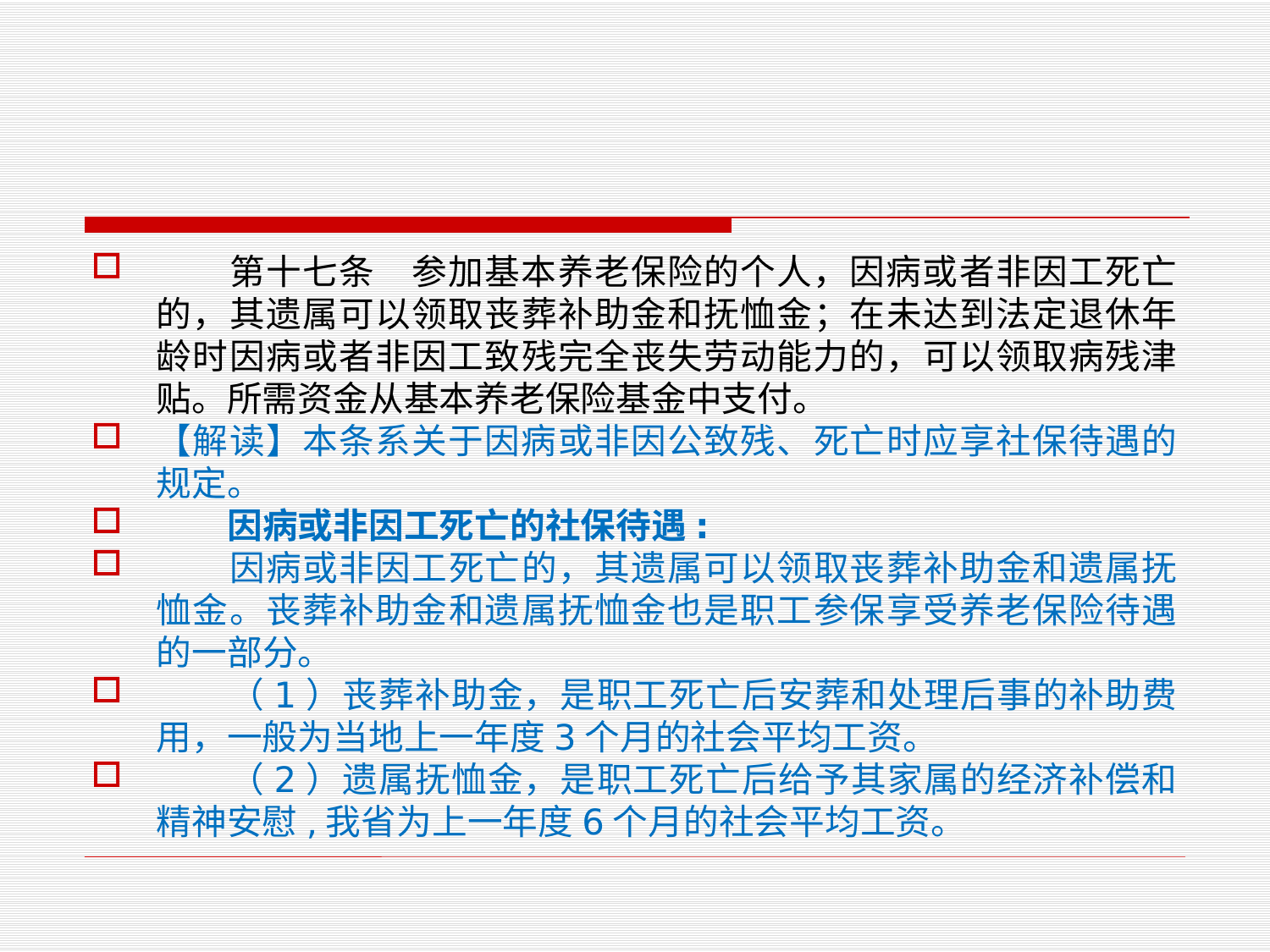

第十七条　参加基本养老保险的个人，因病或者非因工死亡的，其遗属可以领取丧葬补助金和抚恤金；在未达到法定退休年龄时因病或者非因工致残完全丧失劳动能力的，可以领取病残津贴。所需资金从基本养老保险基金中支付。
【解读】本条系关于因病或非因公致残、死亡时应享社保待遇的规定。
　　因病或非因工死亡的社保待遇:
　　因病或非因工死亡的，其遗属可以领取丧葬补助金和遗属抚恤金。丧葬补助金和遗属抚恤金也是职工参保享受养老保险待遇的一部分。
　　（1）丧葬补助金，是职工死亡后安葬和处理后事的补助费用，一般为当地上一年度3个月的社会平均工资。
　　（2）遗属抚恤金，是职工死亡后给予其家属的经济补偿和精神安慰,我省为上一年度6个月的社会平均工资。